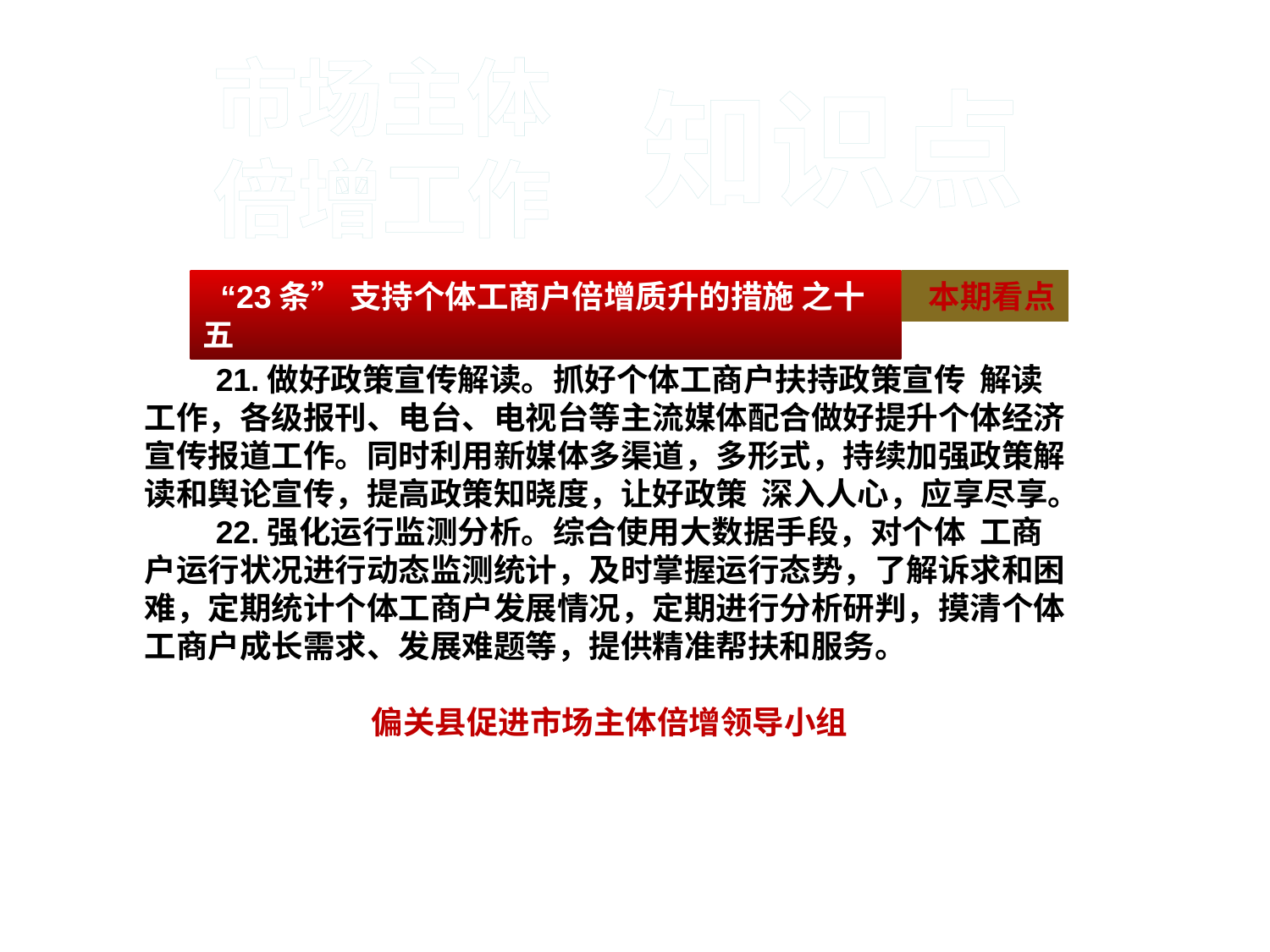

#

市场主体
倍增工作
知识点

        21.做好政策宣传解读。抓好个体工商户扶持政策宣传  解读工作，各级报刊、电台、电视台等主流媒体配合做好提升个体经济宣传报道工作。同时利用新媒体多渠道，多形式，持续加强政策解读和舆论宣传，提高政策知晓度，让好政策  深入人心，应享尽享。
        22.强化运行监测分析。综合使用大数据手段，对个体  工商户运行状况进行动态监测统计，及时掌握运行态势，了解诉求和困难，定期统计个体工商户发展情况，定期进行分析研判，摸清个体工商户成长需求、发展难题等，提供精准帮扶和服务。

偏关县促进市场主体倍增领导小组
  “23条” 支持个体工商户倍增质升的措施 之十五
 本期看点